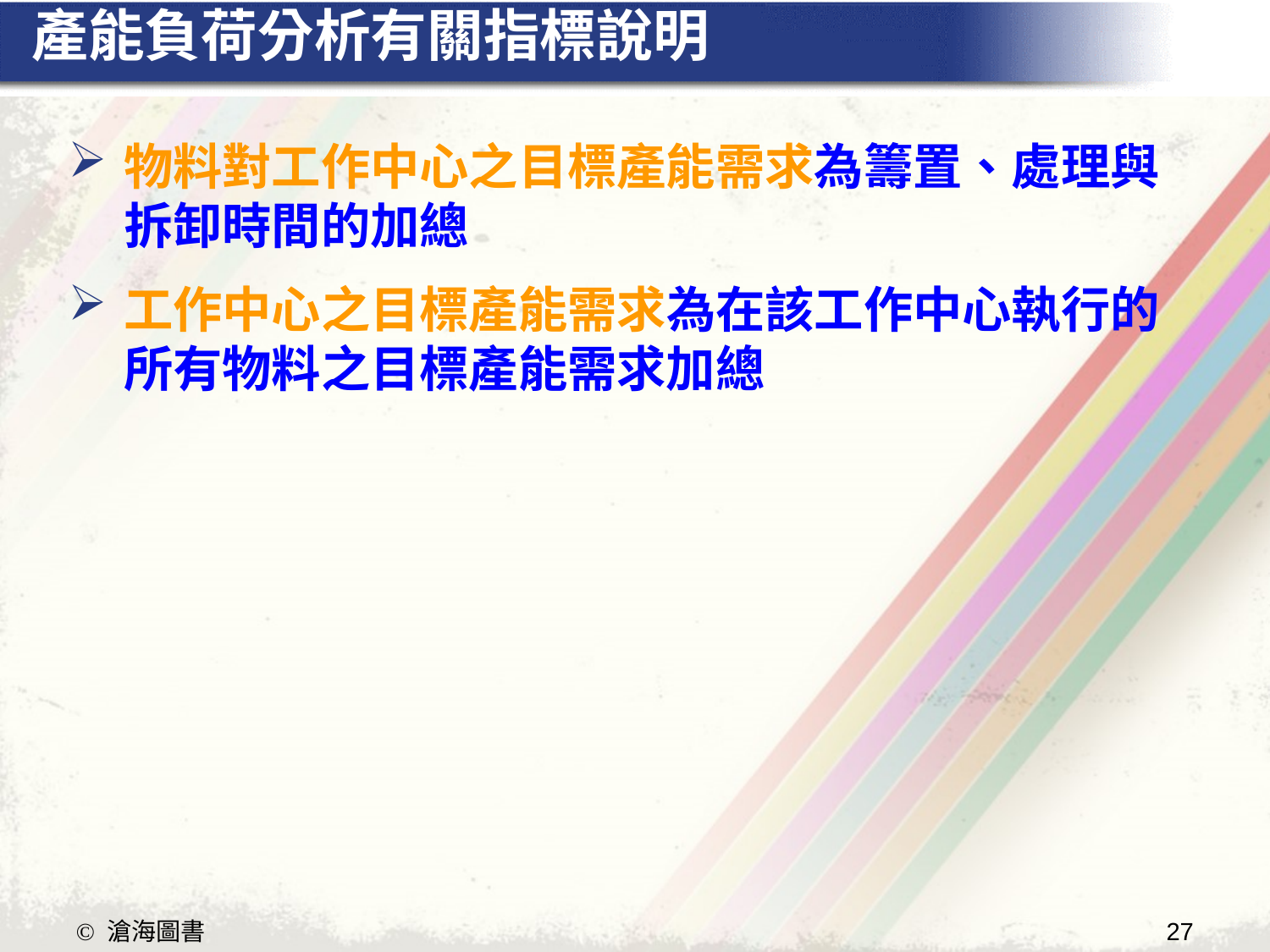

# 產能負荷分析有關指標說明
物料對工作中心之目標產能需求為籌置、處理與拆卸時間的加總
工作中心之目標產能需求為在該工作中心執行的所有物料之目標產能需求加總

27